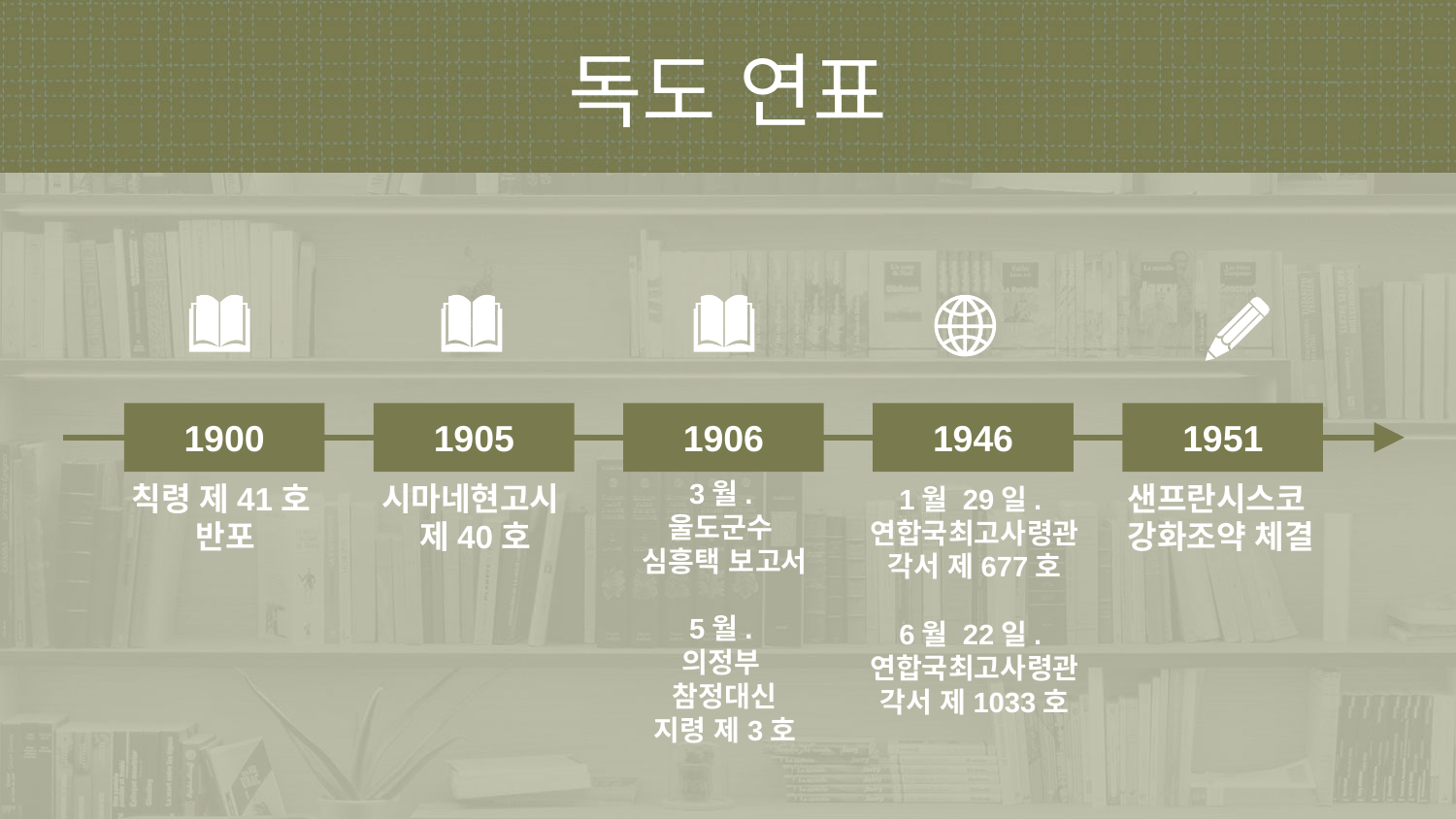

독도 연표

1900
1905
1906
1946
1951
3월.
울도군수
심흥택 보고서

5월.
의정부
참정대신
지령 제3호
시마네현고시
제40호
샌프란시스코
강화조약 체결
칙령 제41호
반포
1월 29일.
연합국최고사령관
각서 제677호

6월 22일.
연합국최고사령관
각서 제1033호